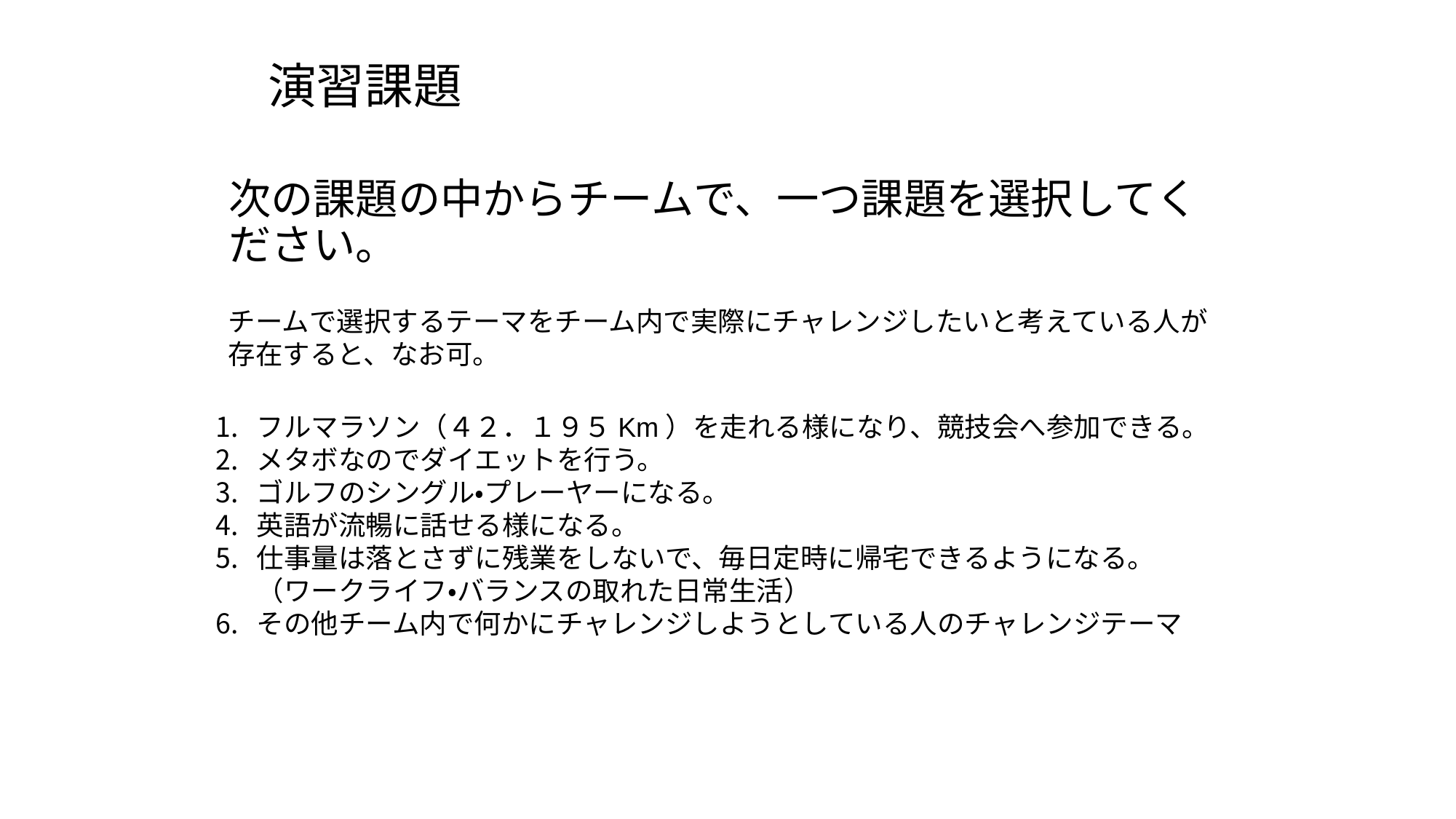

# 演習課題
次の課題の中からチームで、一つ課題を選択してください。
チームで選択するテーマをチーム内で実際にチャレンジしたいと考えている人が存在すると、なお可。
フルマラソン（４２．１９５Km）を走れる様になり、競技会へ参加できる。
メタボなのでダイエットを行う。
ゴルフのシングル・プレーヤーになる。
英語が流暢に話せる様になる。
仕事量は落とさずに残業をしないで、毎日定時に帰宅できるようになる。　（ワークライフ・バランスの取れた日常生活）
その他チーム内で何かにチャレンジしようとしている人のチャレンジテーマ